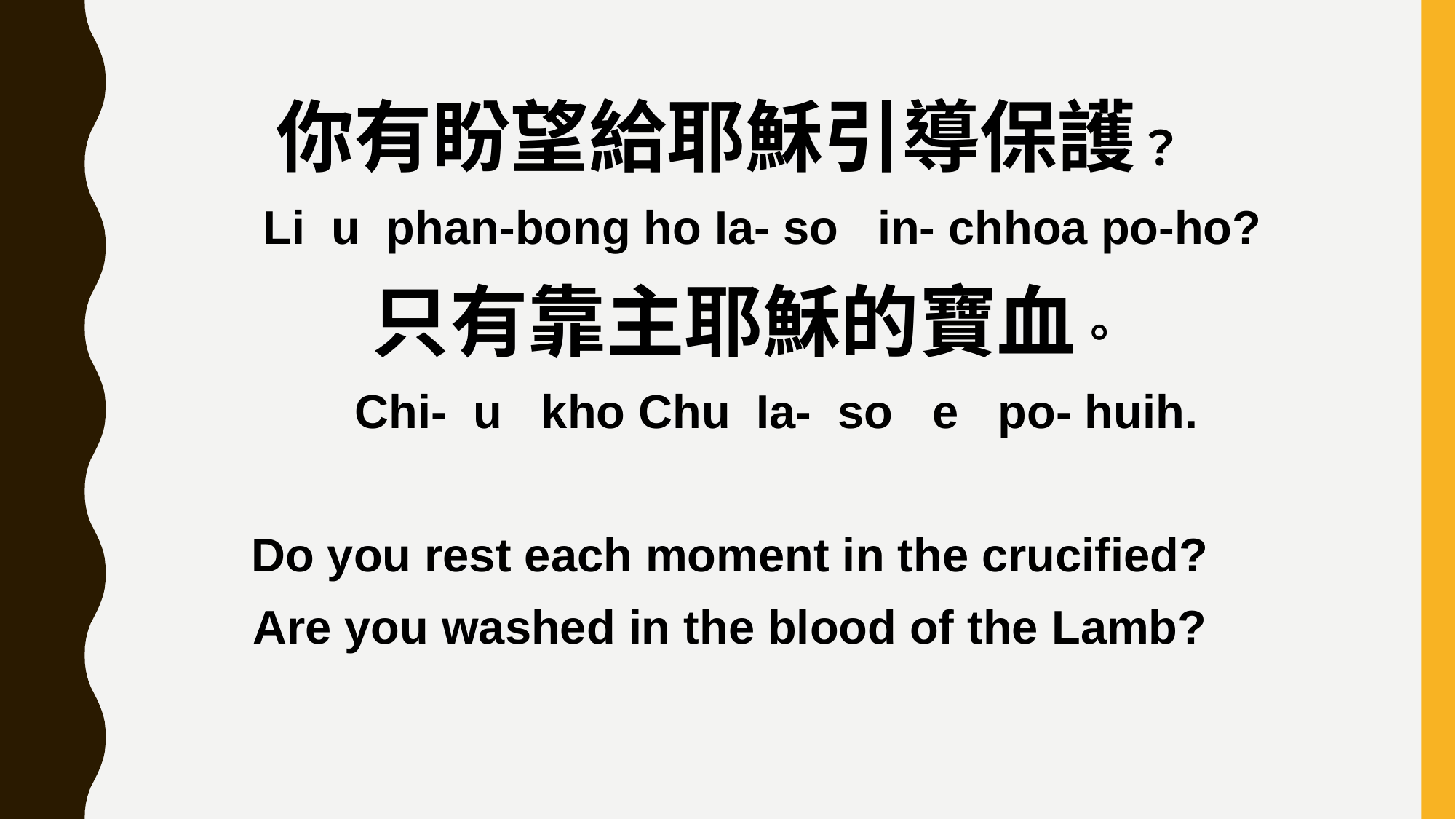

你有盼望給耶穌引導保護？
     Li  u  phan-bong ho Ia- so   in- chhoa po-ho?
 只有靠主耶穌的寶血。
            Chi-  u   kho Chu  Ia-  so   e   po- huih.

Do you rest each moment in the crucified?
Are you washed in the blood of the Lamb?